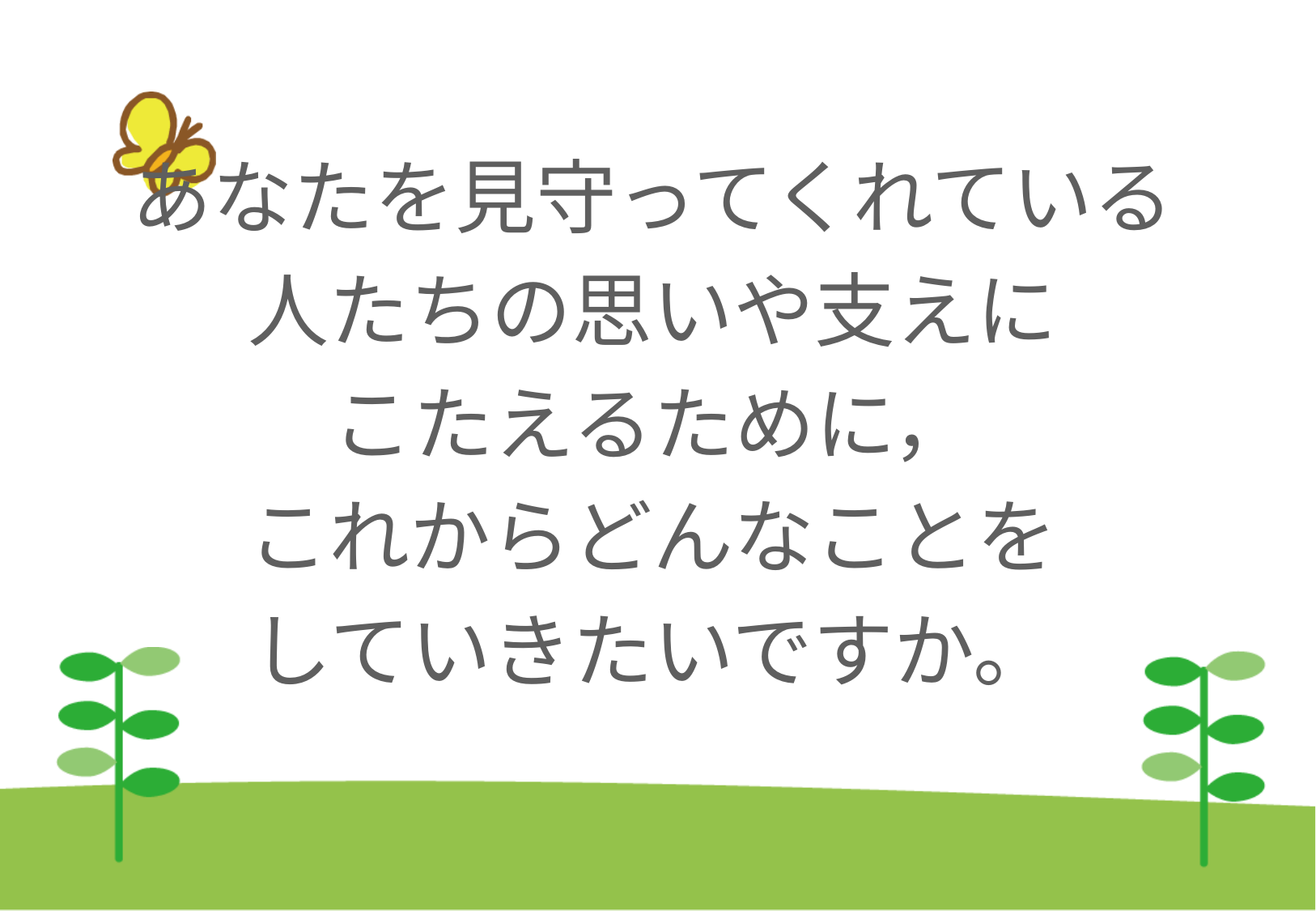

あなたを見守ってくれている
人たちの思いや支えに
こたえるために，
これからどんなことを
していきたいですか。